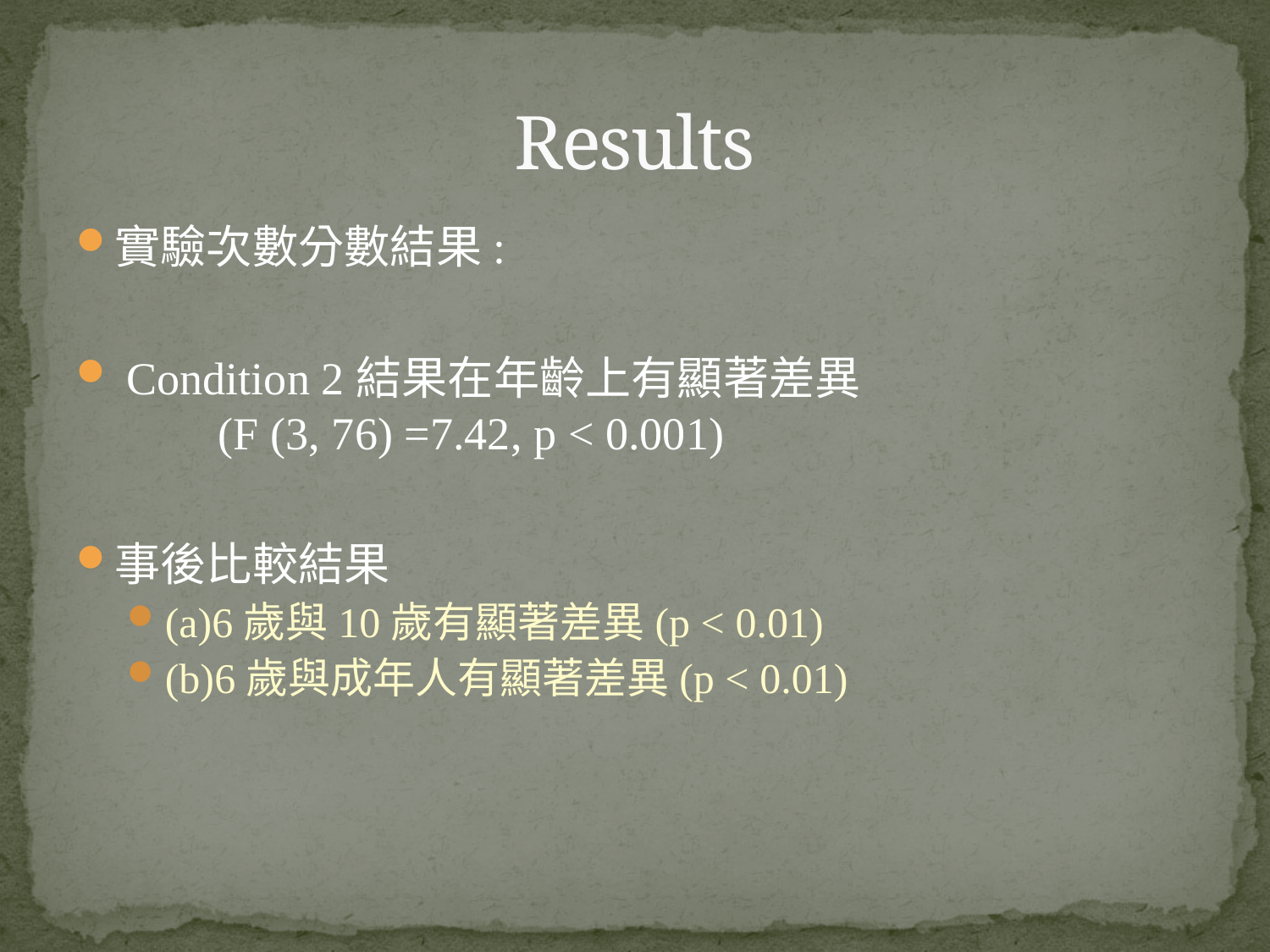

# Results
實驗次數分數結果:

 Condition 2結果在年齡上有顯著差異                                          (F (3, 76) =7.42, p < 0.001)

事後比較結果
(a)6歲與10歲有顯著差異(p < 0.01)
(b)6歲與成年人有顯著差異(p < 0.01)